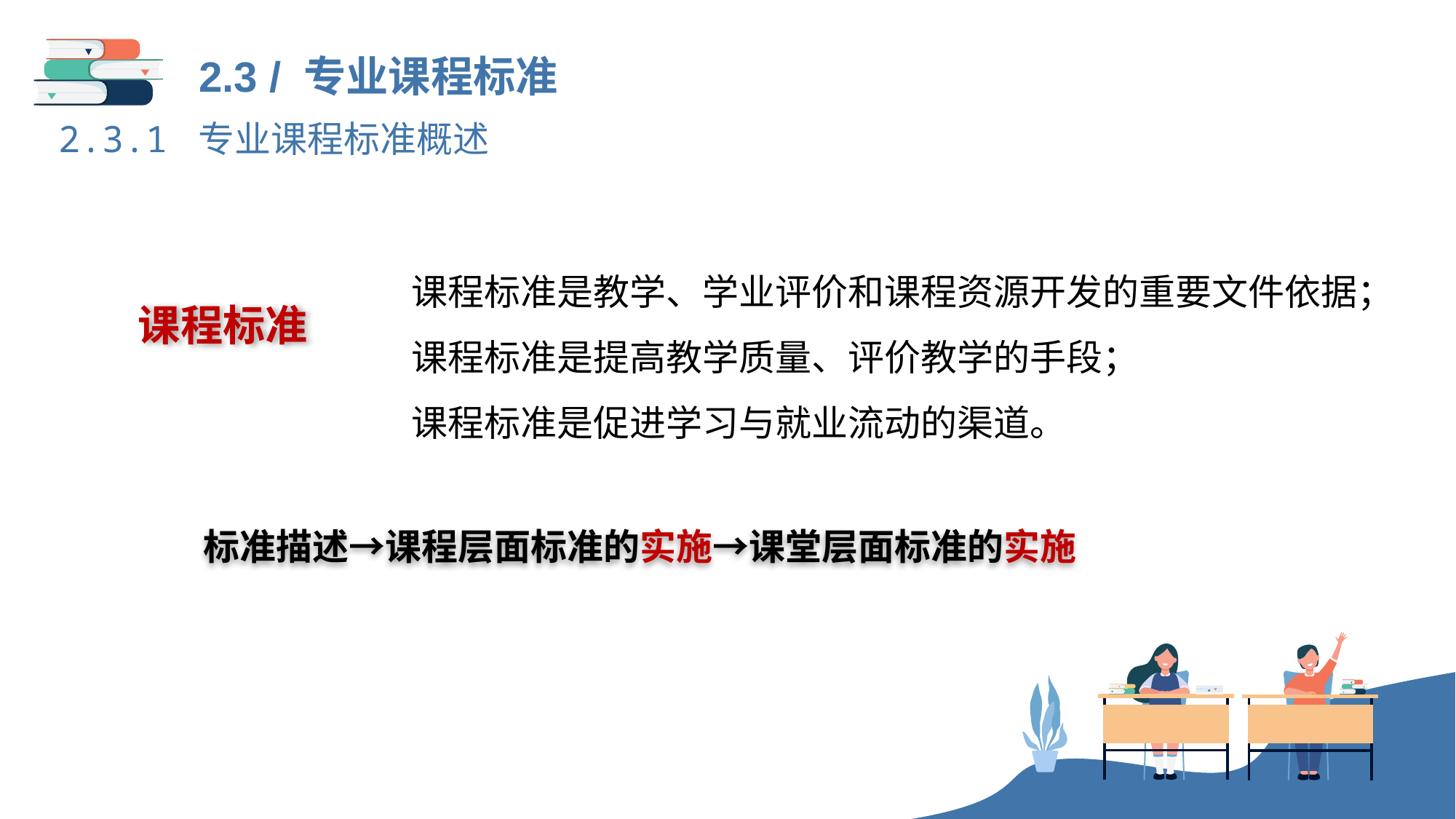

2.3 / 专业课程标准
2.3.1 专业课程标准概述
课程标准是教学、学业评价和课程资源开发的重要文件依据；
课程标准是提高教学质量、评价教学的手段；
课程标准是促进学习与就业流动的渠道。

课程标准
标准描述→课程层面标准的实施→课堂层面标准的实施